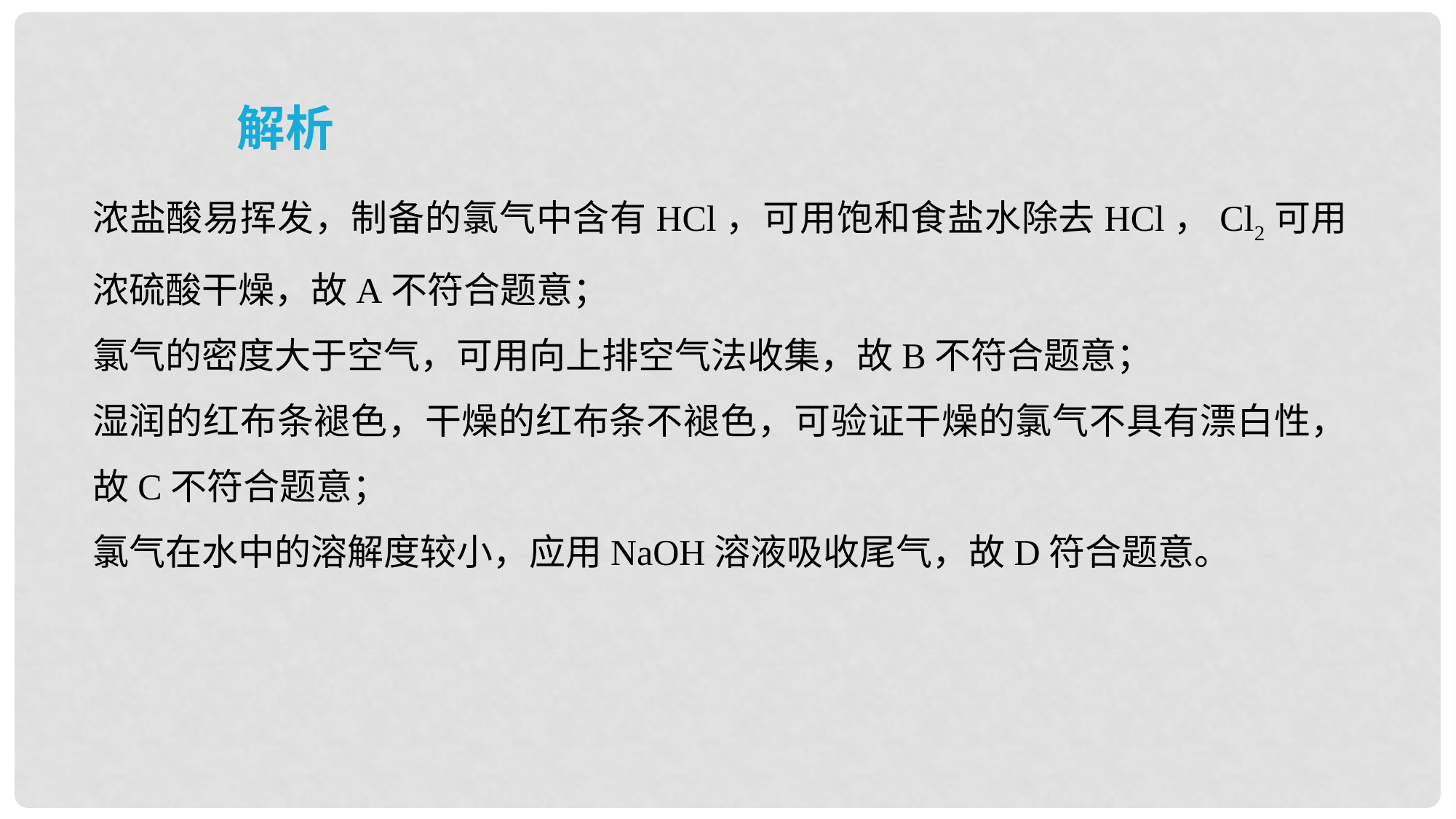

解析
浓盐酸易挥发，制备的氯气中含有HCl，可用饱和食盐水除去HCl，Cl2可用浓硫酸干燥，故A不符合题意；
氯气的密度大于空气，可用向上排空气法收集，故B不符合题意；
湿润的红布条褪色，干燥的红布条不褪色，可验证干燥的氯气不具有漂白性，故C不符合题意；
氯气在水中的溶解度较小，应用NaOH溶液吸收尾气，故D符合题意。